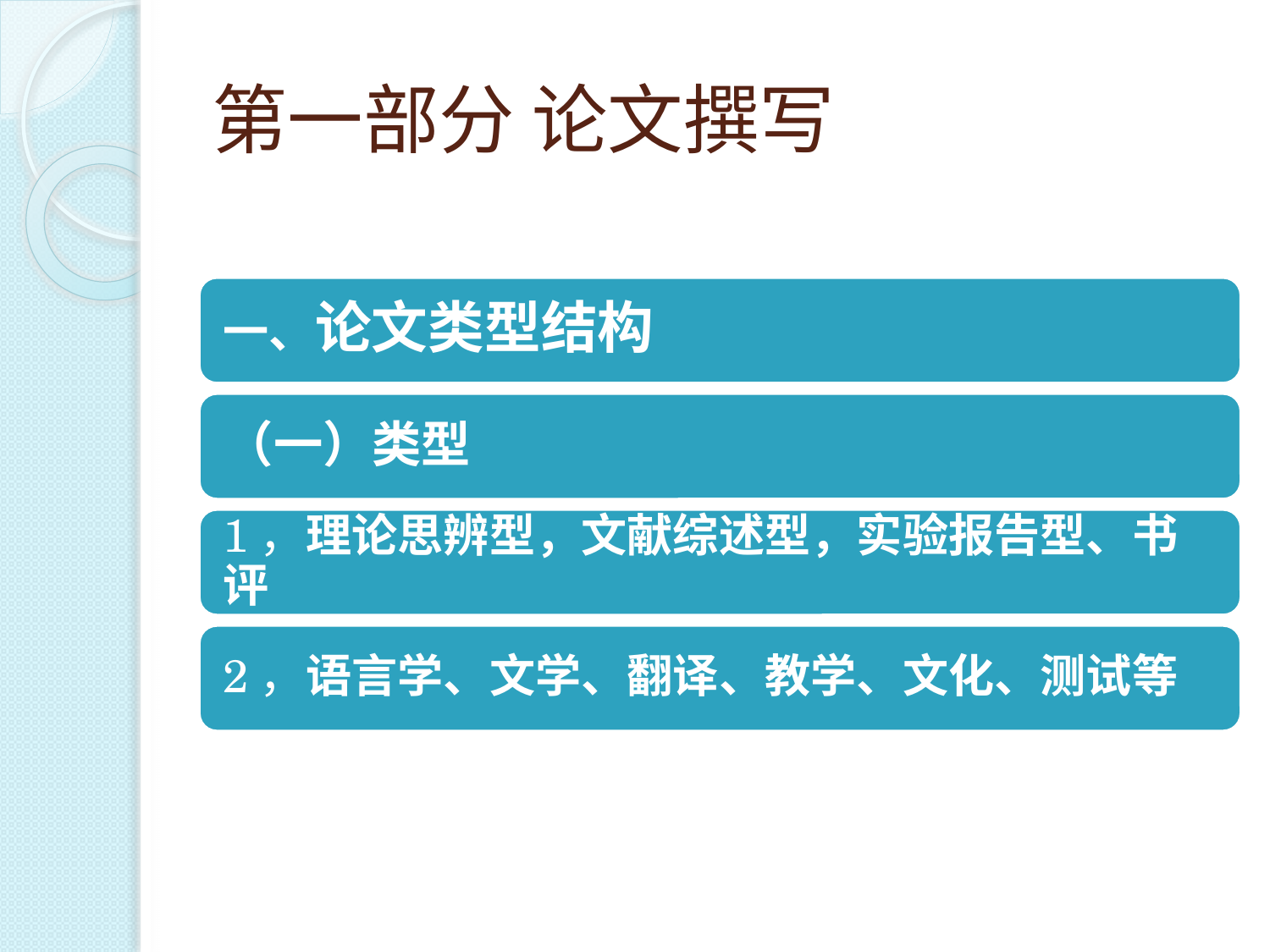

# 第一部分 论文撰写
一、论文类型结构
（一）类型
1，理论思辨型，文献综述型，实验报告型、书评
2，语言学、文学、翻译、教学、文化、测试等